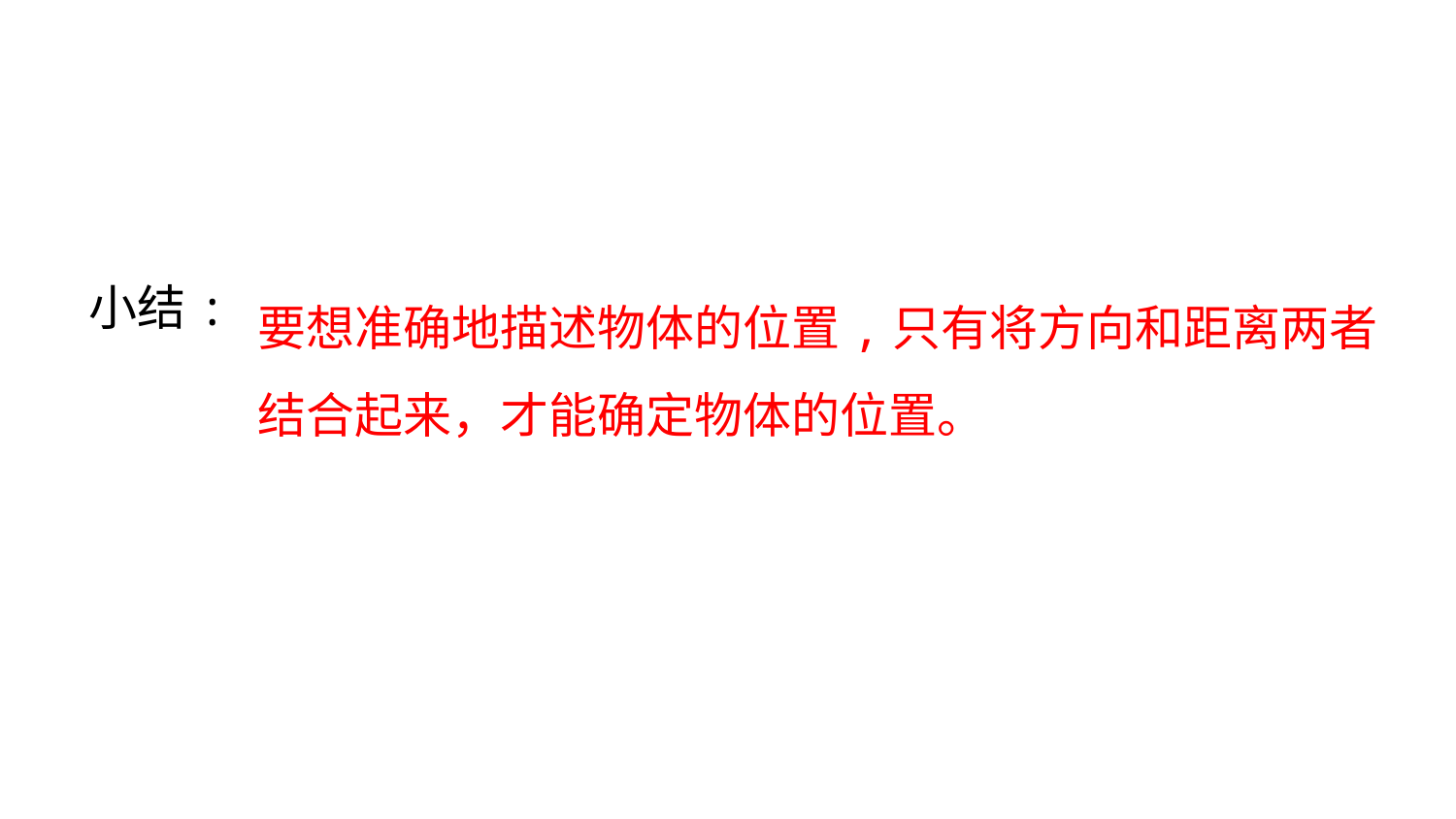

要想准确地描述物体的位置,只有将方向和距离两者结合起来，才能确定物体的位置。
小结: